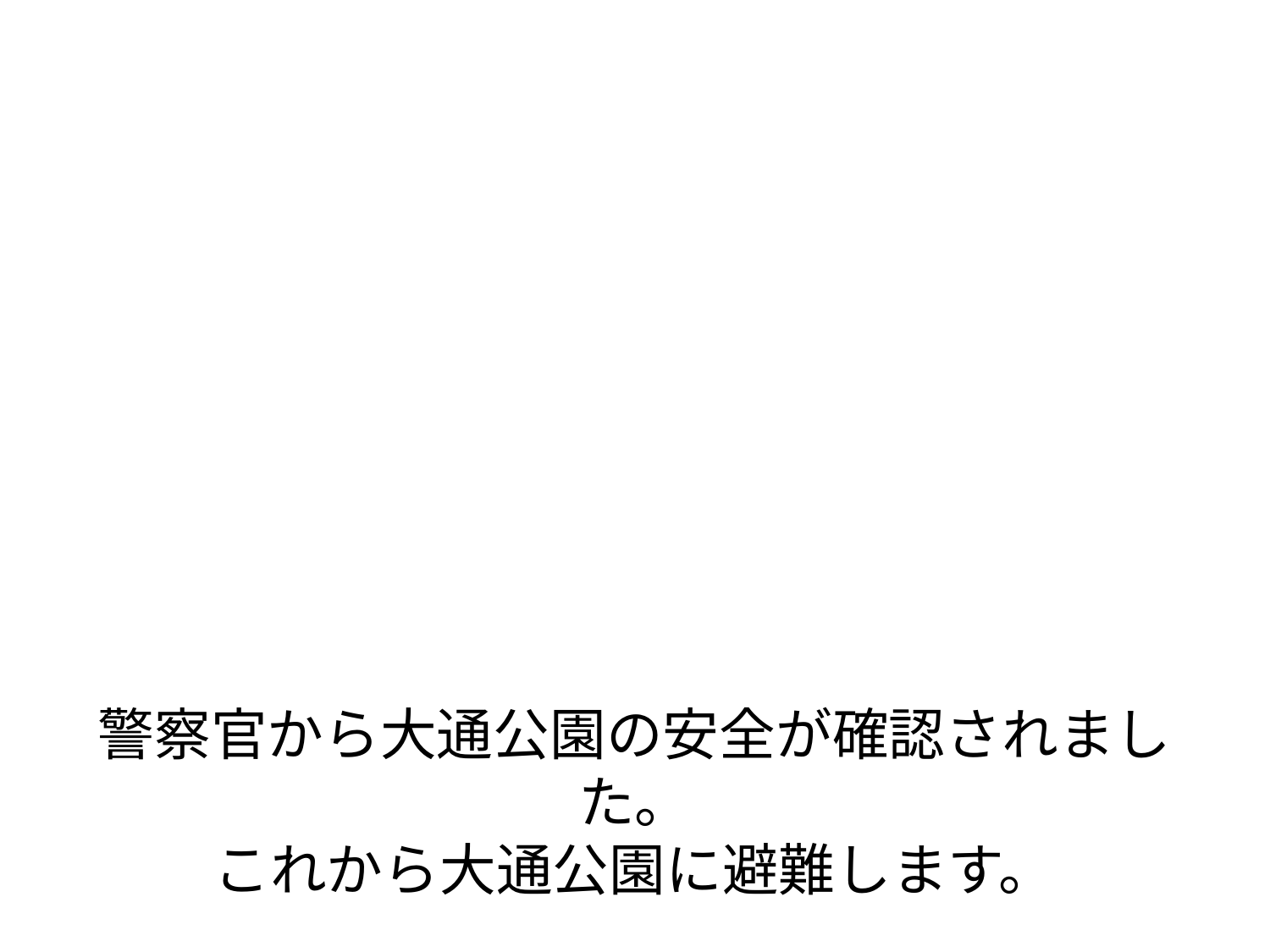

警察官から大通公園の安全が確認されました。
これから大通公園に避難します。